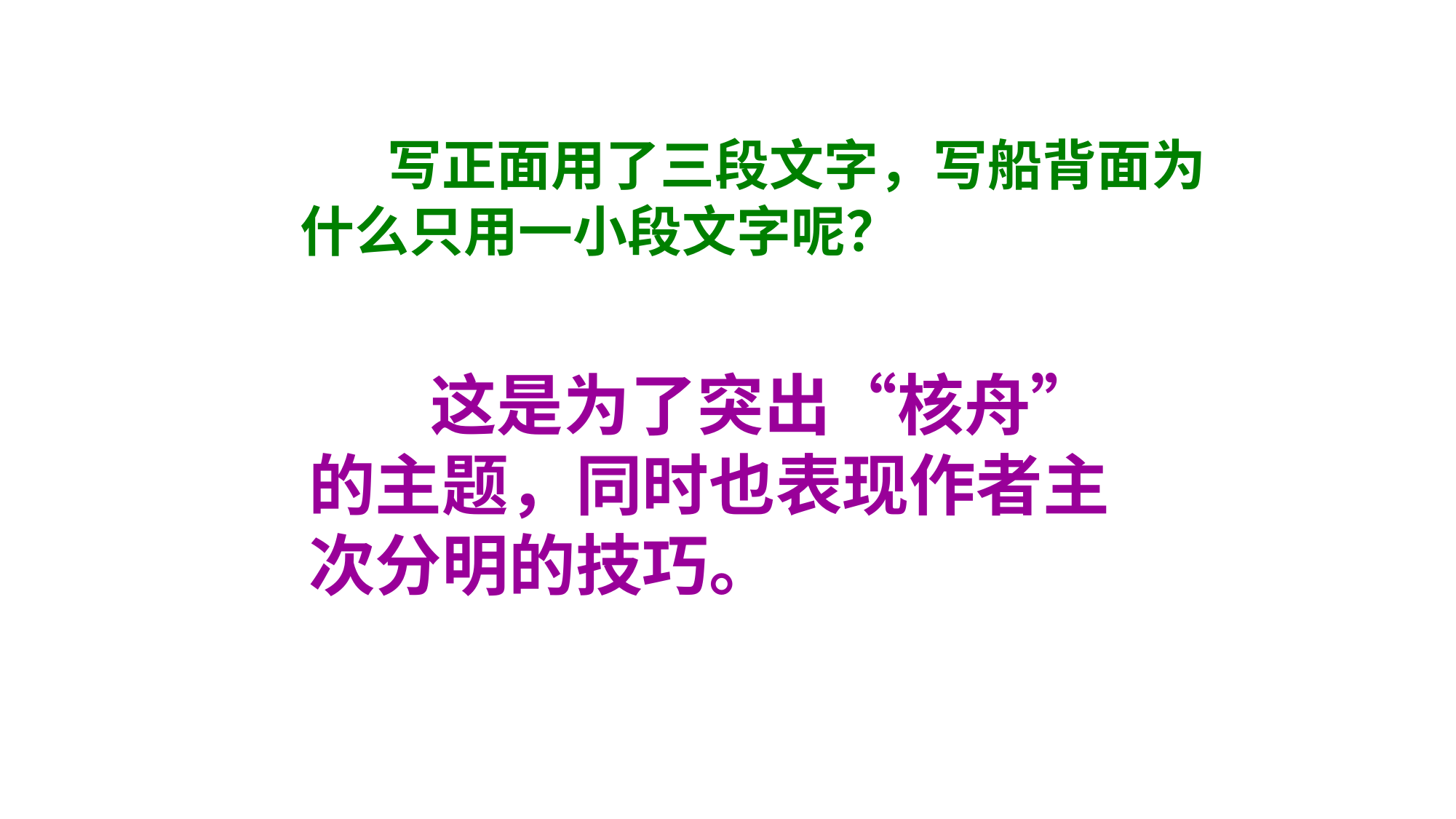

写正面用了三段文字，写船背面为什么只用一小段文字呢？
       这是为了突出“核舟”的主题，同时也表现作者主次分明的技巧。